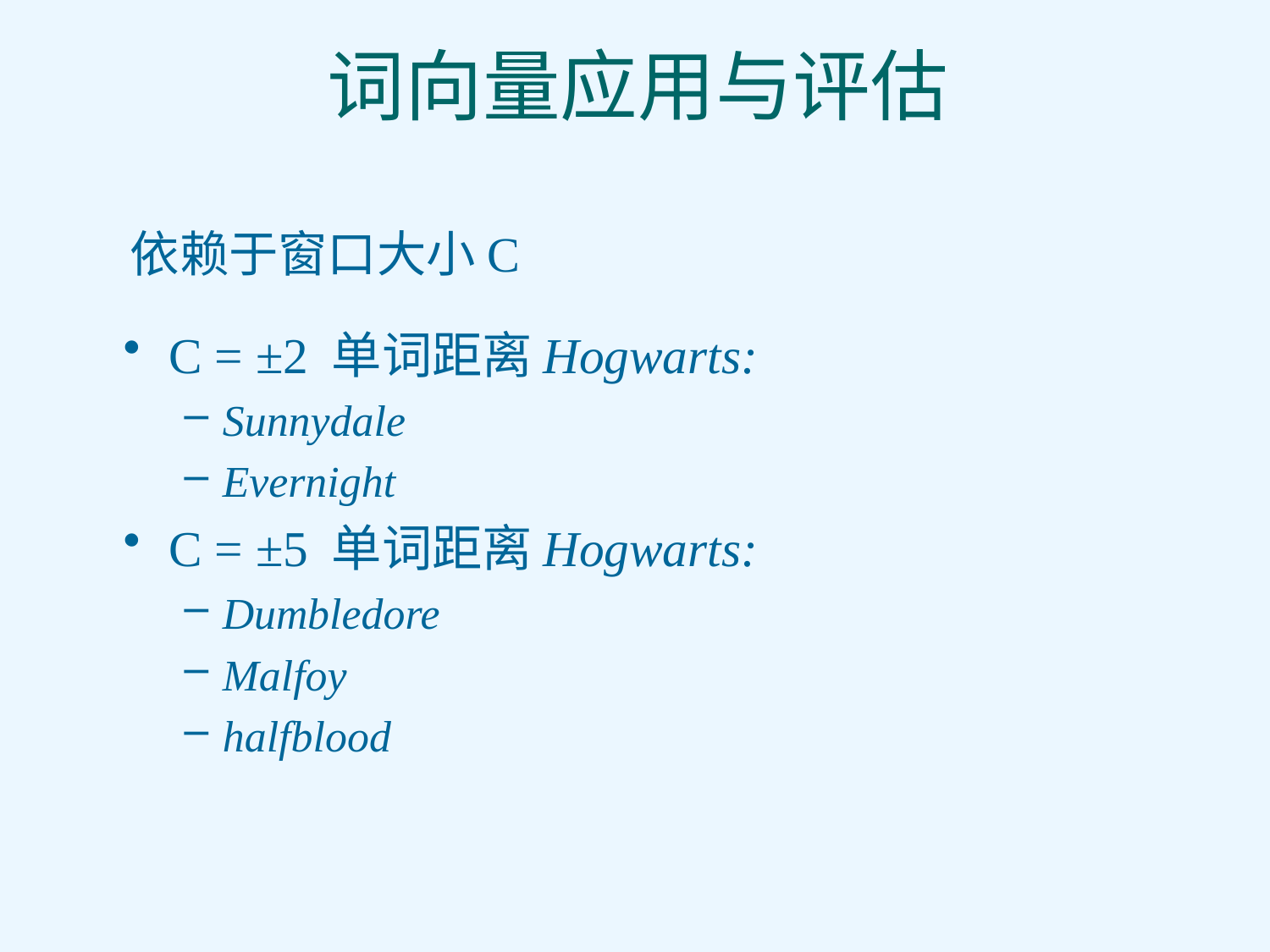

# 词向量应用与评估
依赖于窗口大小C
C = ±2 单词距离Hogwarts:
Sunnydale
Evernight
C = ±5 单词距离Hogwarts:
Dumbledore
Malfoy
halfblood